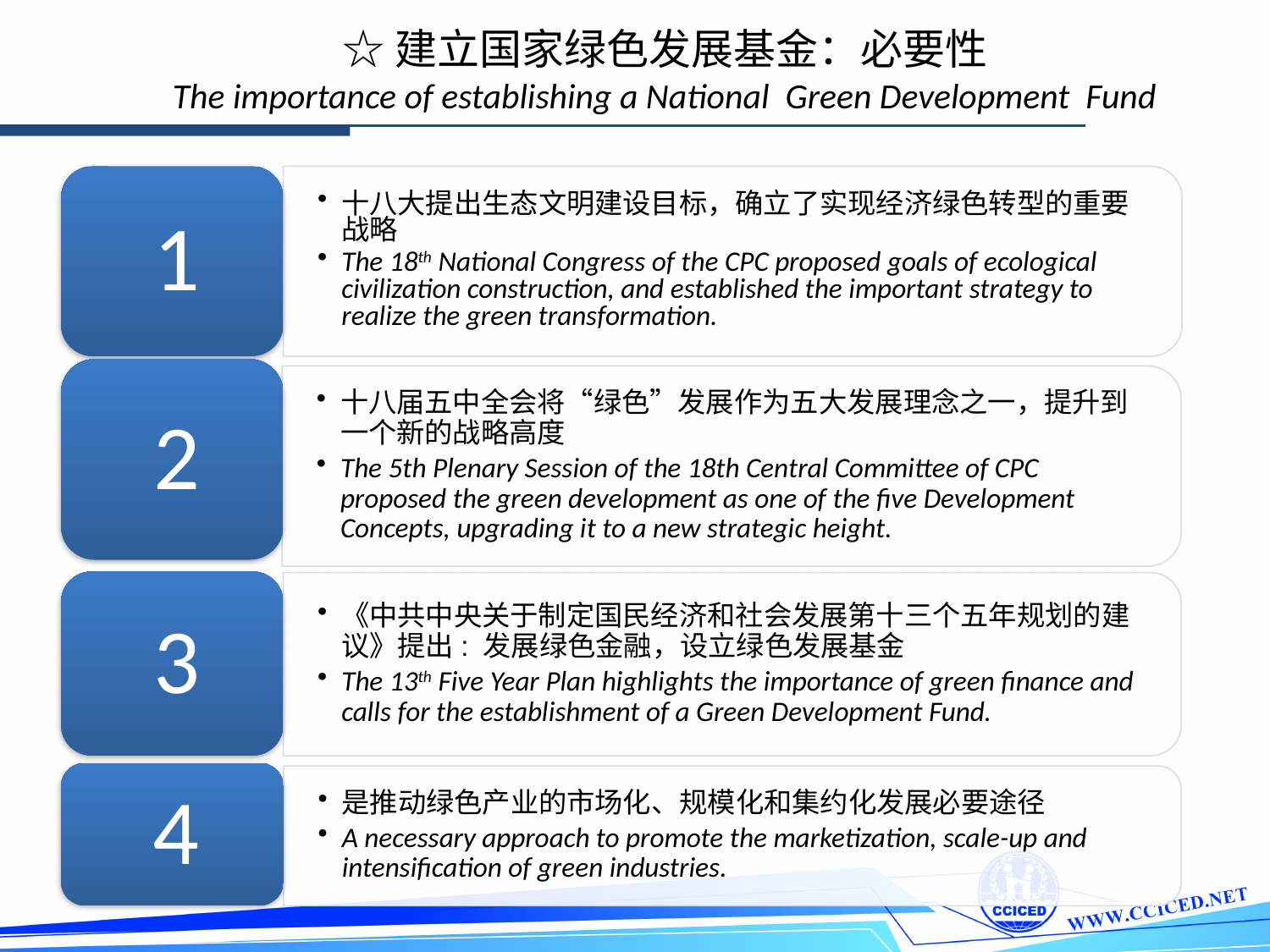

☆建立国家绿色发展基金：必要性
The importance of establishing a National  Green Development  Fund
十八大提出生态文明建设目标，确立了实现经济绿色转型的重要战略
The 18th National Congress of the CPC proposed goals of ecological civilization construction, and established the important strategy to realize the green transformation.
1
十八届五中全会将“绿色”发展作为五大发展理念之一，提升到一个新的战略高度
The 5th Plenary Session of the 18th Central Committee of CPC proposed the green development as one of the five Development Concepts, upgrading it to a new strategic height.
2
《中共中央关于制定国民经济和社会发展第十三个五年规划的建议》提出: 发展绿色金融，设立绿色发展基金
The 13th Five Year Plan highlights the importance of green finance and calls for the establishment of a Green Development Fund.
3
是推动绿色产业的市场化、规模化和集约化发展必要途径
A necessary approach to promote the marketization, scale-up and intensification of green industries.
4
十八届五中全会将“绿色”发展作为五大发展理念之一，提升到一个新的战略高度。
党十八大提出生态文明建设目标，确立了实现经济绿色转型的重要战略
《中共中央关于制定国民经济和社会发展第十三个五年规划的建议》提出: 发展绿色金融，设立绿色发展基金。
实现外汇储备资金
运用的多元化
to diversify China’s foreign currency reserves